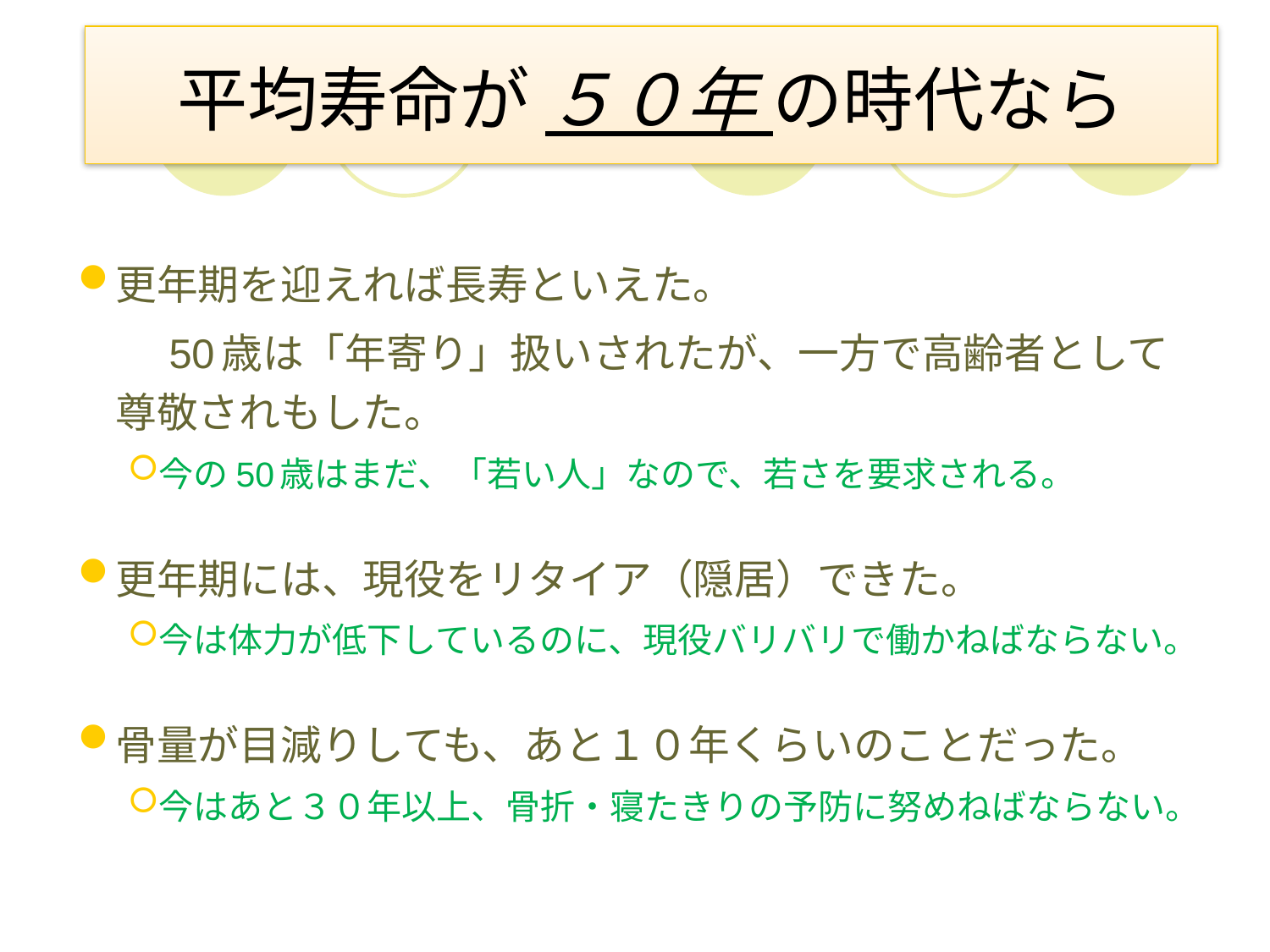

# 平均寿命が ５０年 の時代なら
更年期を迎えれば長寿といえた。
　　50歳は「年寄り」扱いされたが、一方で高齢者として尊敬されもした。
今の50歳はまだ、「若い人」なので、若さを要求される。

更年期には、現役をリタイア（隠居）できた。
今は体力が低下しているのに、現役バリバリで働かねばならない。

骨量が目減りしても、あと１０年くらいのことだった。
今はあと３０年以上、骨折・寝たきりの予防に努めねばならない。